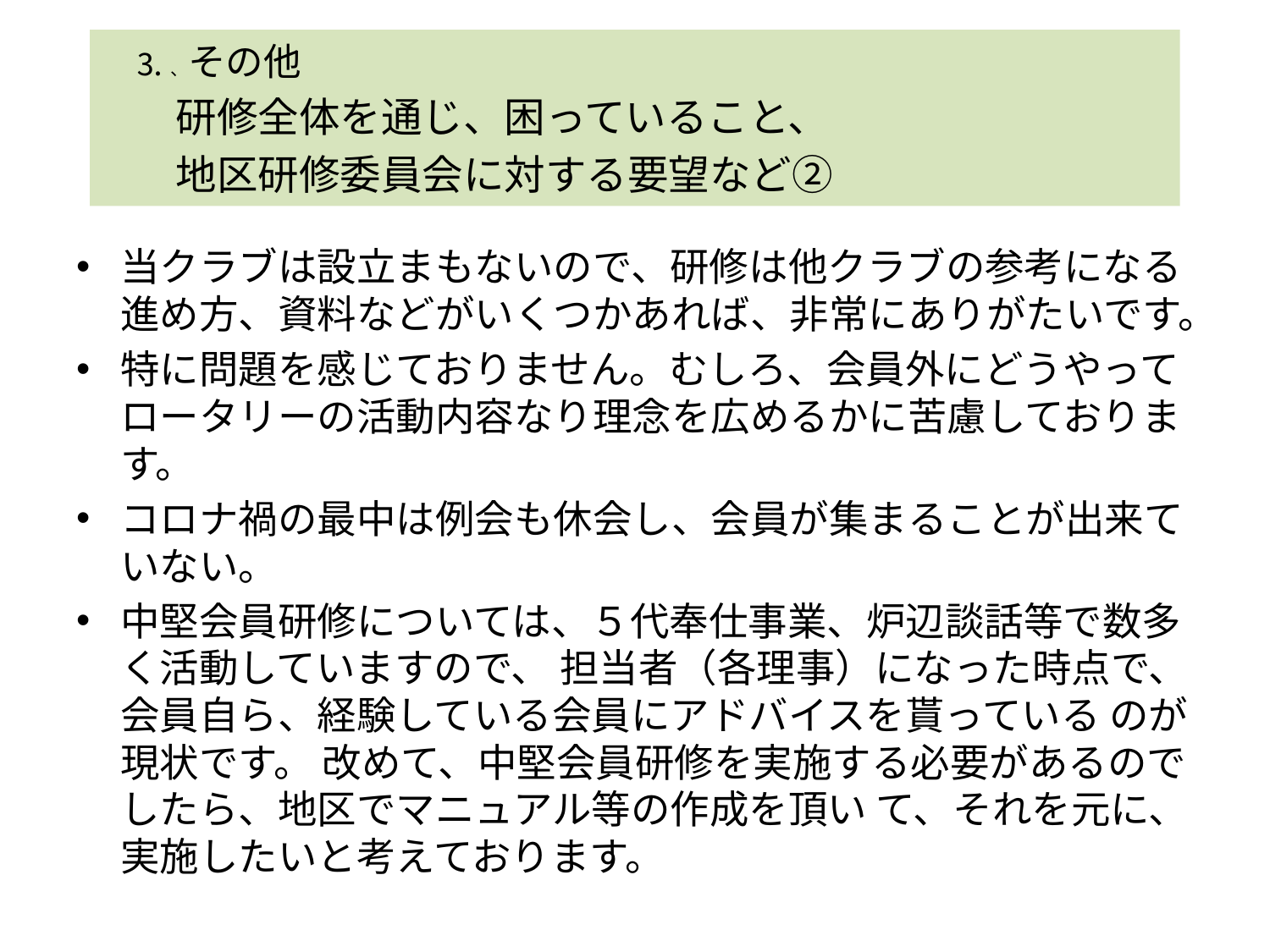

⒊、その他
研修全体を通じ、困っていること、
地区研修委員会に対する要望など②
当クラブは設立まもないので、研修は他クラブの参考になる進め方、資料などがいくつかあれば、非常にありがたいです。
特に問題を感じておりません。むしろ、会員外にどうやってロータリーの活動内容なり理念を広めるかに苦慮しております。
コロナ禍の最中は例会も休会し、会員が集まることが出来ていない。
中堅会員研修については、５代奉仕事業、炉辺談話等で数多く活動していますので、 担当者（各理事）になった時点で、会員自ら、経験している会員にアドバイスを貰っている のが現状です。 改めて、中堅会員研修を実施する必要があるのでしたら、地区でマニュアル等の作成を頂い て、それを元に、実施したいと考えております。